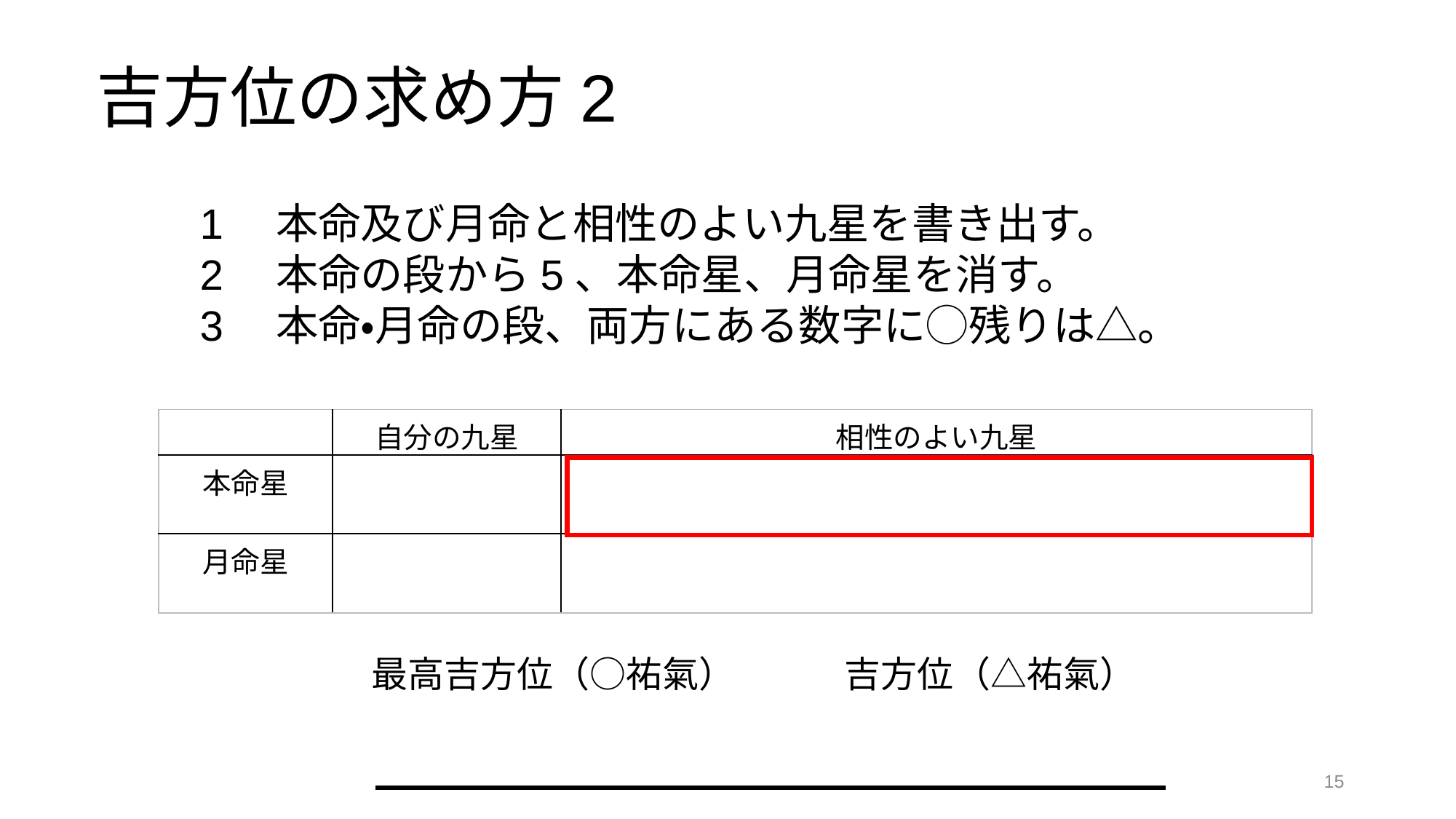

# 吉方位の求め方2
1　本命及び月命と相性のよい九星を書き出す。
2　本命の段から5、本命星、月命星を消す。
3　本命・月命の段、両方にある数字に◯残りは△。
|  | 自分の九星 | 相性のよい九星 |
| --- | --- | --- |
| 本命星 |  |  |
| 月命星 |  |  |

最高吉方位（○祐氣）　　　吉方位（△祐氣）

15